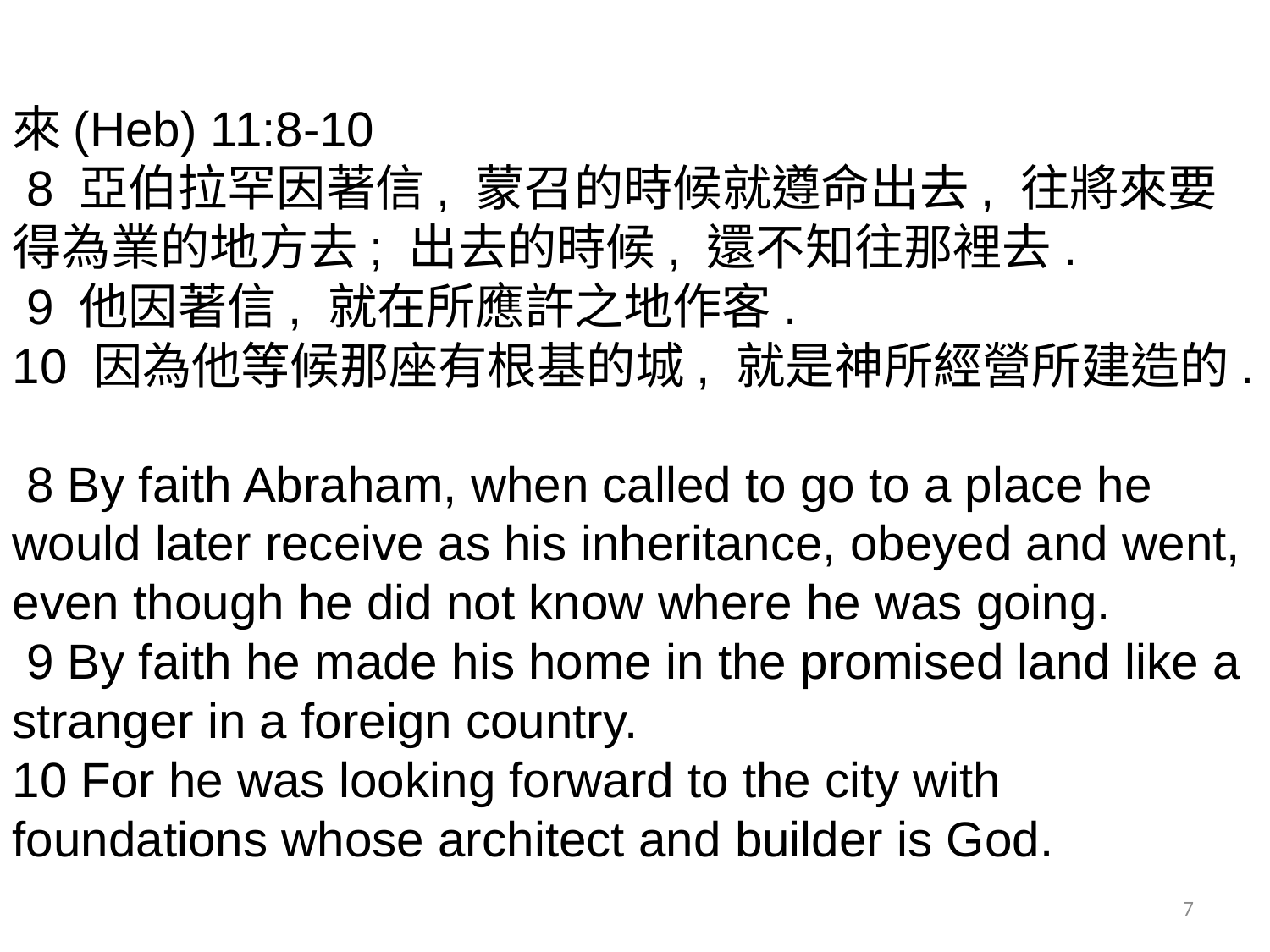

來(Heb) 11:8-10
 8 亞伯拉罕因著信, 蒙召的時候就遵命出去, 往將來要得為業的地方去; 出去的時候, 還不知往那裡去.
 9 他因著信, 就在所應許之地作客.
10 因為他等候那座有根基的城, 就是神所經營所建造的.

 8 By faith Abraham, when called to go to a place he would later receive as his inheritance, obeyed and went, even though he did not know where he was going.
 9 By faith he made his home in the promised land like a stranger in a foreign country.
10 For he was looking forward to the city with foundations whose architect and builder is God.
7